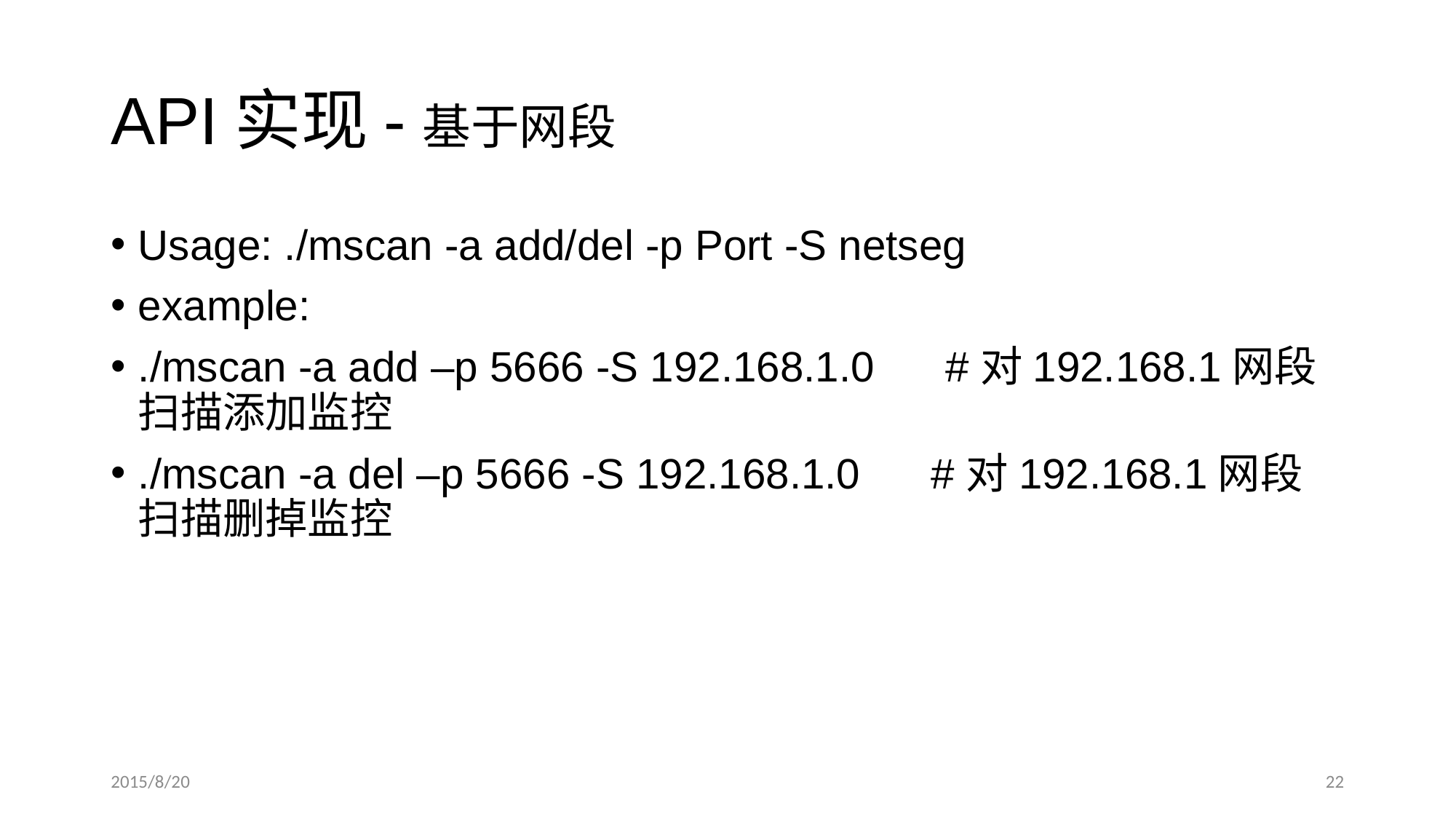

# API实现-基于网段
Usage: ./mscan -a add/del -p Port -S netseg
example:
./mscan -a add –p 5666 -S 192.168.1.0      #对192.168.1网段扫描添加监控
./mscan -a del –p 5666 -S 192.168.1.0      #对192.168.1网段扫描删掉监控

2015/8/20
22